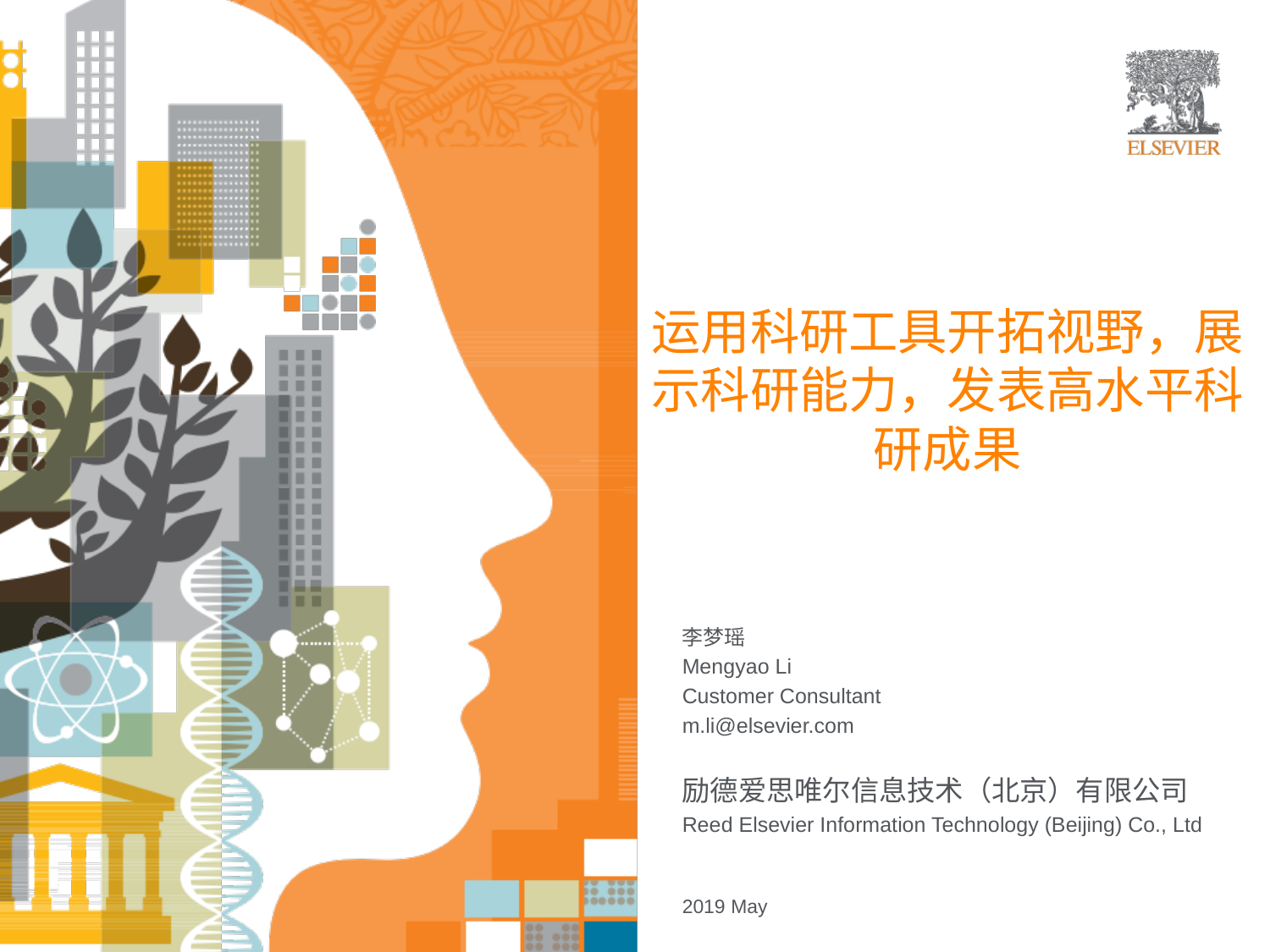

# 运用科研工具开拓视野，展示科研能力，发表高水平科研成果
李梦瑶
Mengyao Li
Customer Consultant
m.li@elsevier.com

励德爱思唯尔信息技术（北京）有限公司
Reed Elsevier Information Technology (Beijing) Co., Ltd
2019 May